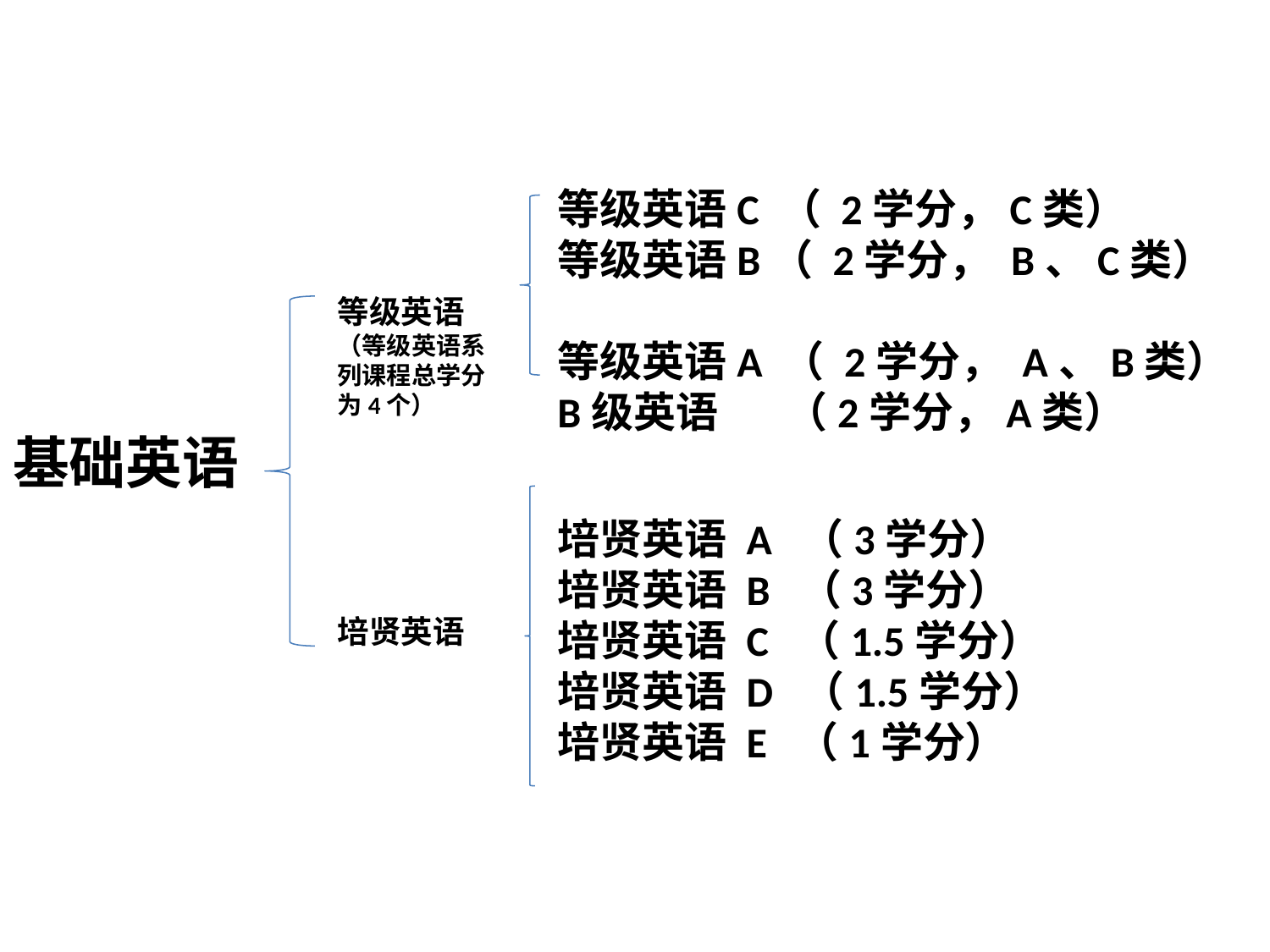

基础英语
等级英语C （ 2学分，C类）
等级英语B（ 2学分， B、C类）
等级英语A （ 2学分， A、B类）
B级英语       （2学分，A类）

等级英语（等级英语系列课程总学分为4个）

培贤英语 A  （3学分）
培贤英语 B  （3学分）
培贤英语 C  （1.5学分）
培贤英语 D  （1.5学分）
培贤英语 E  （1学分）
培贤英语